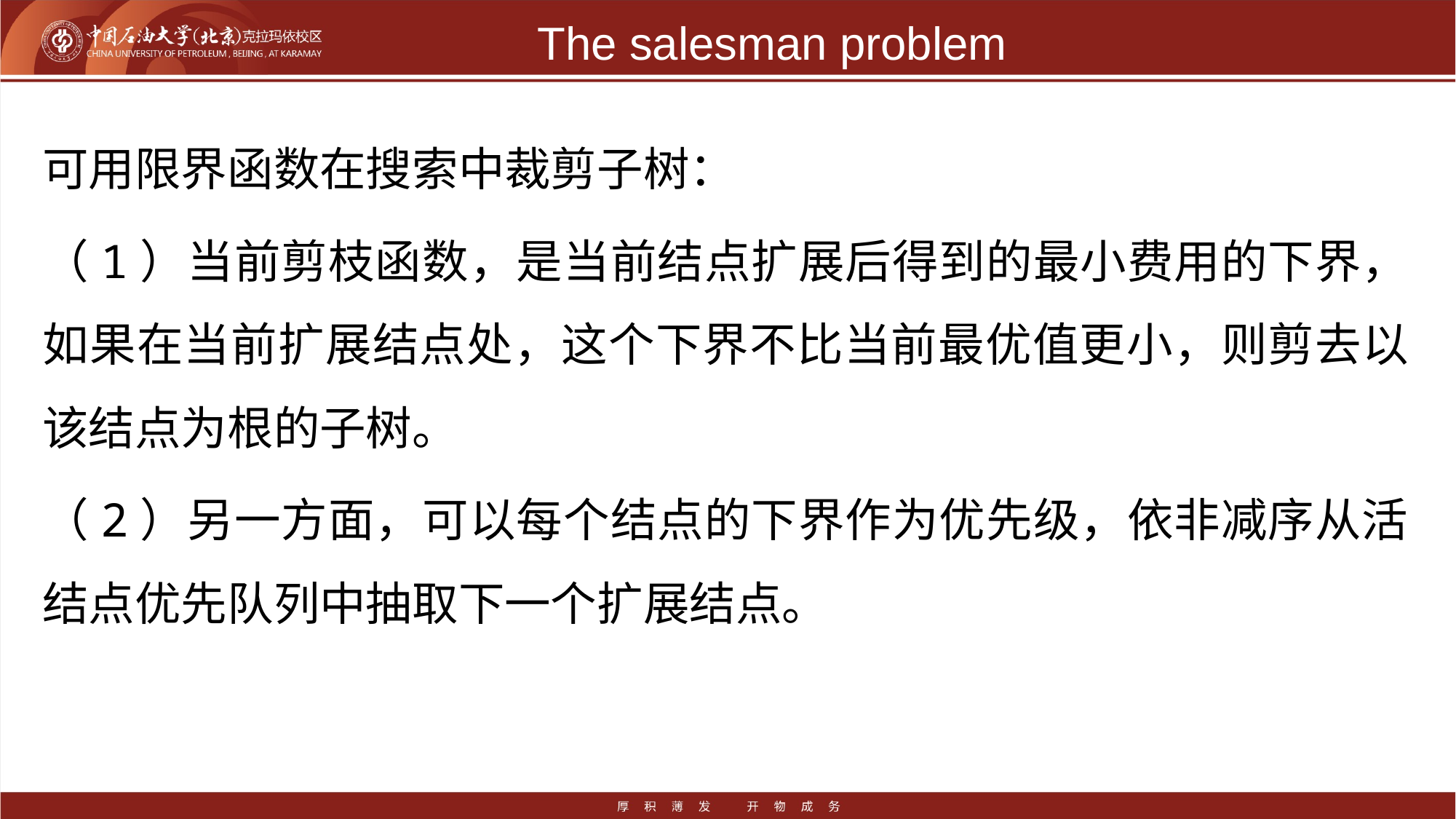

# The salesman problem
可用限界函数在搜索中裁剪子树：
（1）当前剪枝函数，是当前结点扩展后得到的最小费用的下界，如果在当前扩展结点处，这个下界不比当前最优值更小，则剪去以该结点为根的子树。
（2）另一方面，可以每个结点的下界作为优先级，依非减序从活结点优先队列中抽取下一个扩展结点。